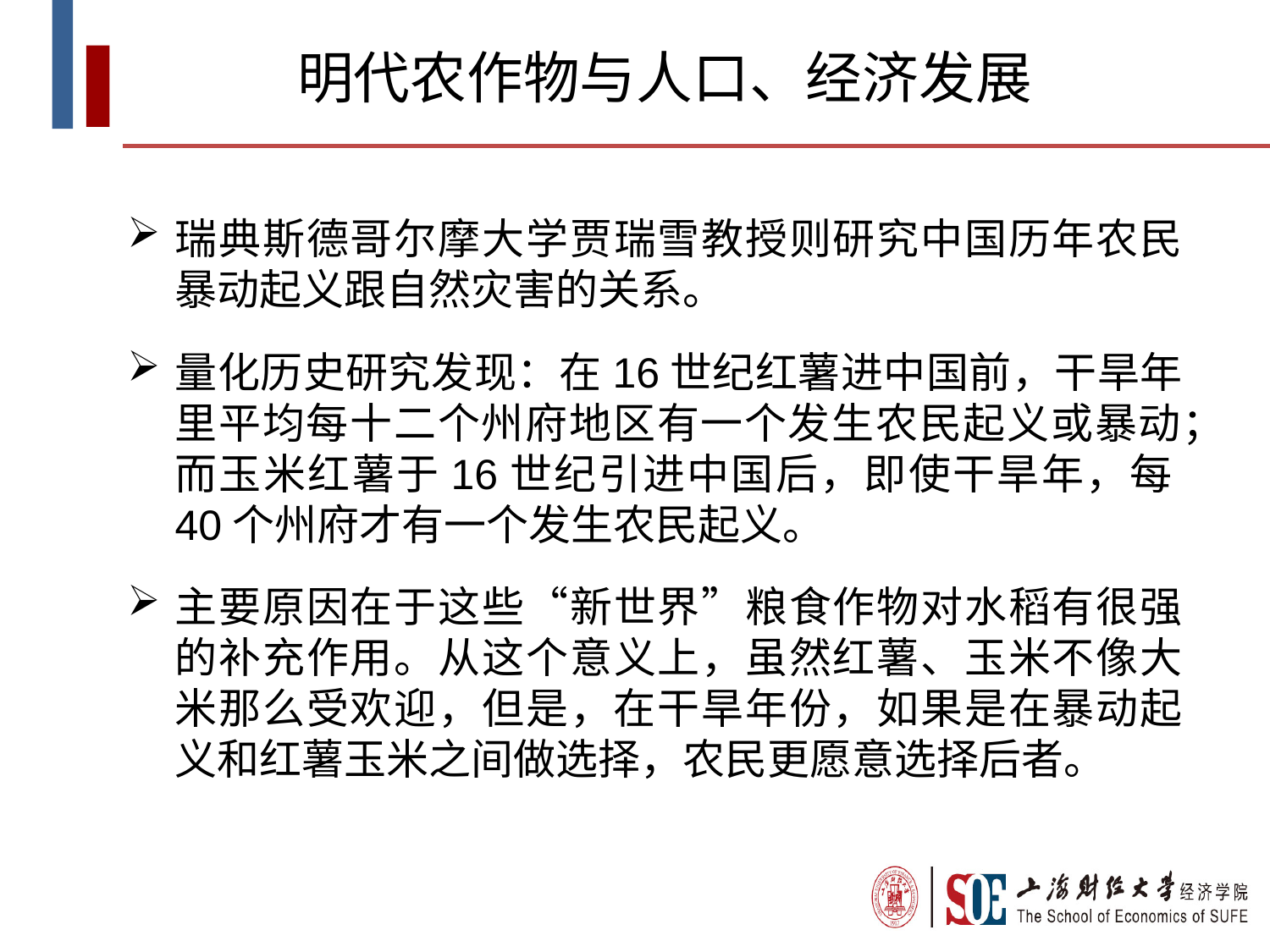

明代农作物与人口、经济发展
瑞典斯德哥尔摩大学贾瑞雪教授则研究中国历年农民暴动起义跟自然灾害的关系。
量化历史研究发现：在16世纪红薯进中国前，干旱年里平均每十二个州府地区有一个发生农民起义或暴动；而玉米红薯于16世纪引进中国后，即使干旱年，每40个州府才有一个发生农民起义。
主要原因在于这些“新世界”粮食作物对水稻有很强的补充作用。从这个意义上，虽然红薯、玉米不像大米那么受欢迎，但是，在干旱年份，如果是在暴动起义和红薯玉米之间做选择，农民更愿意选择后者。